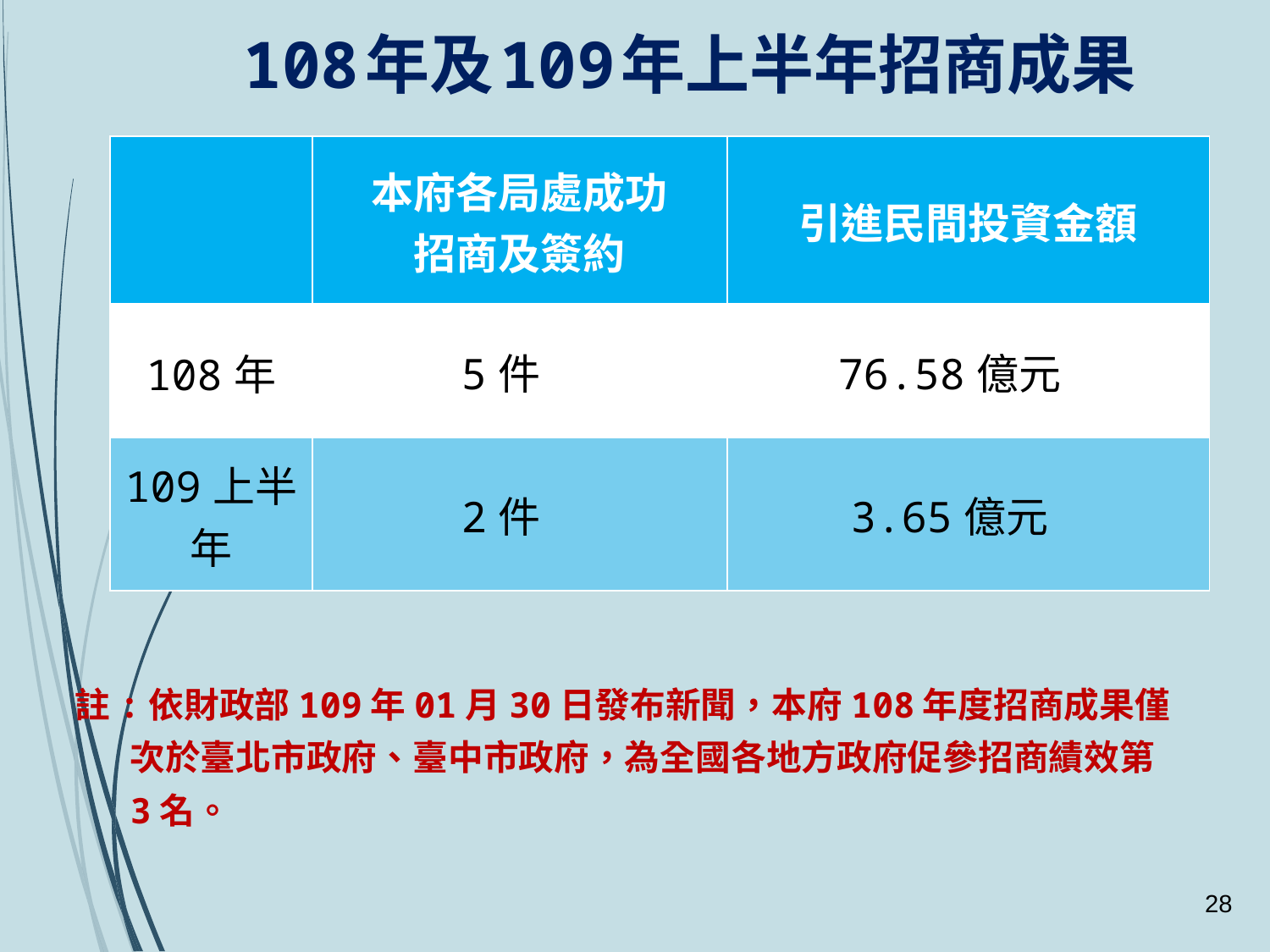

108年及109年上半年招商成果

|  | 本府各局處成功 招商及簽約 | 引進民間投資金額 |
| --- | --- | --- |
| 108年 | 5件 | 76.58億元 |
| 109上半年 | 2件 | 3.65億元 |
註:依財政部109年01月30日發布新聞，本府108年度招商成果僅次於臺北市政府、臺中市政府，為全國各地方政府促參招商績效第3名。

28